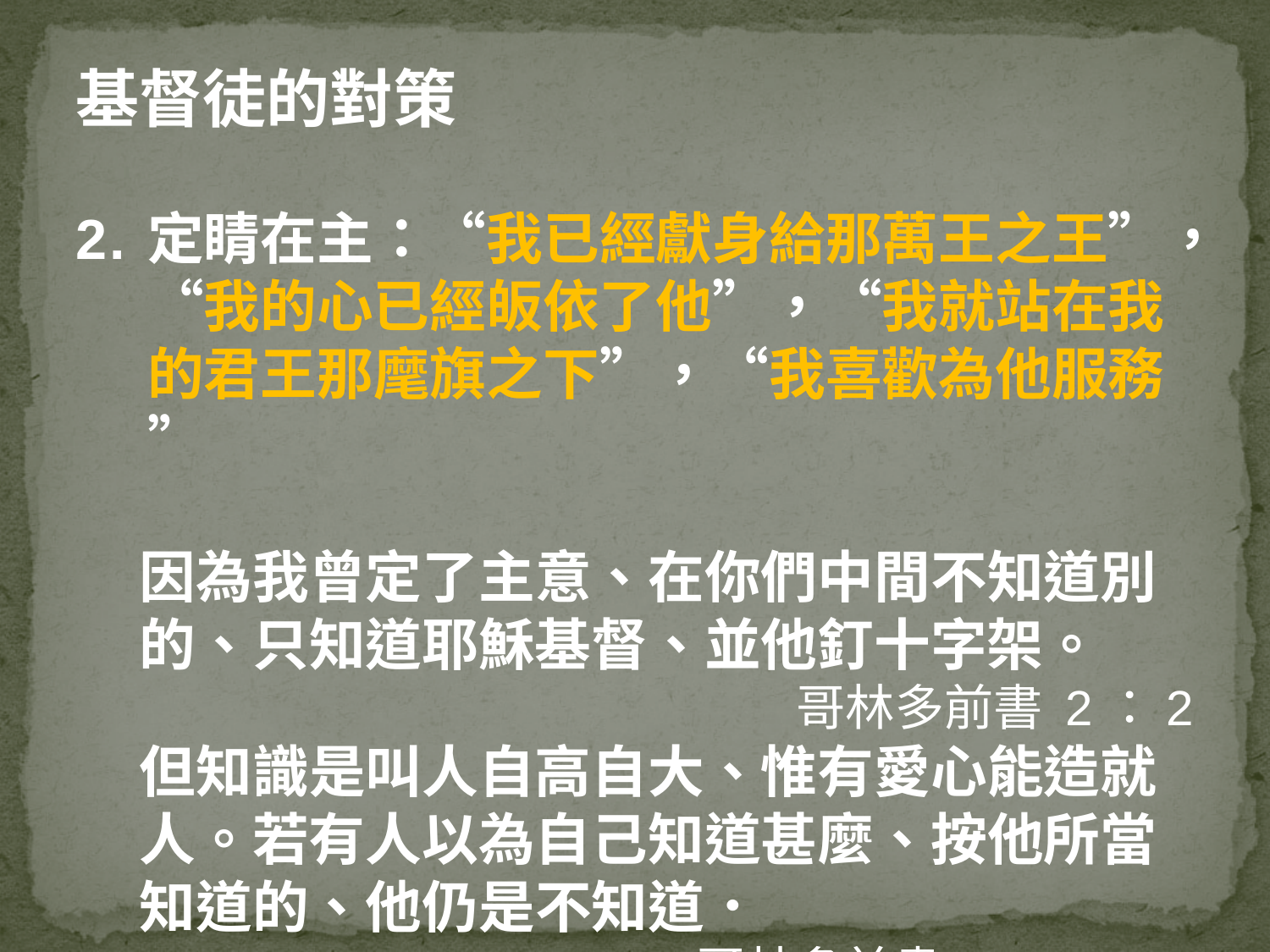

基督徒的對策

定睛在主：“我已經獻身給那萬王之王”，“我的心已經皈依了他”，“我就站在我的君王那麾旗之下”，“我喜歡為他服務”

因為我曾定了主意、在你們中間不知道別的、只知道耶穌基督、並他釘十字架。
哥林多前書 2：2
但知識是叫人自高自大、惟有愛心能造就人。若有人以為自己知道甚麼、按他所當知道的、他仍是不知道．
哥林多前書 8：1～2